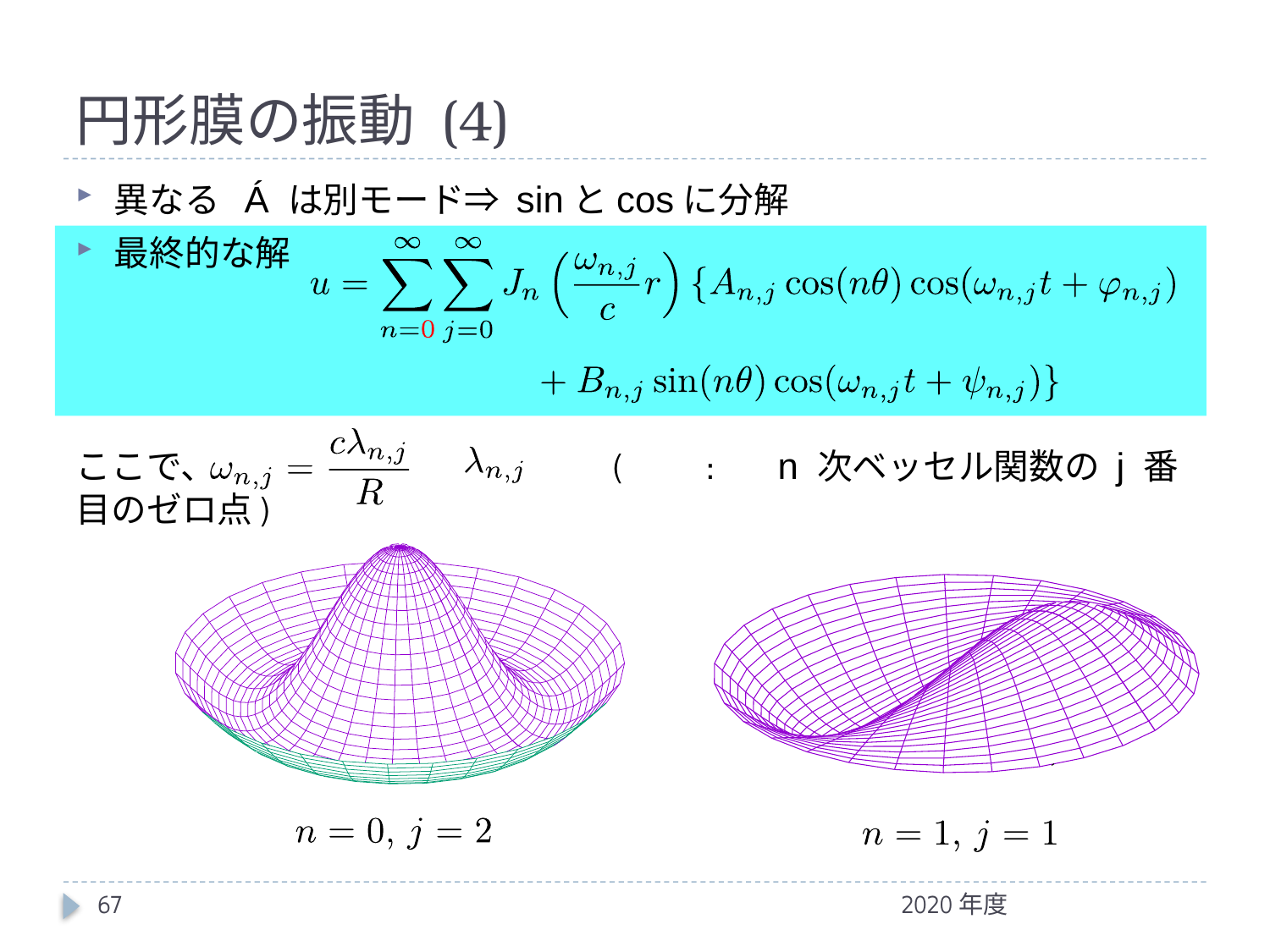

# 円形膜の振動 (4)
異なる  Á は別モード⇒ sinとcosに分解
最終的な解

ここで、　　　　　　　　　　　(        : 　n 次ベッセル関数の j 番目のゼロ点)

67
2020年度